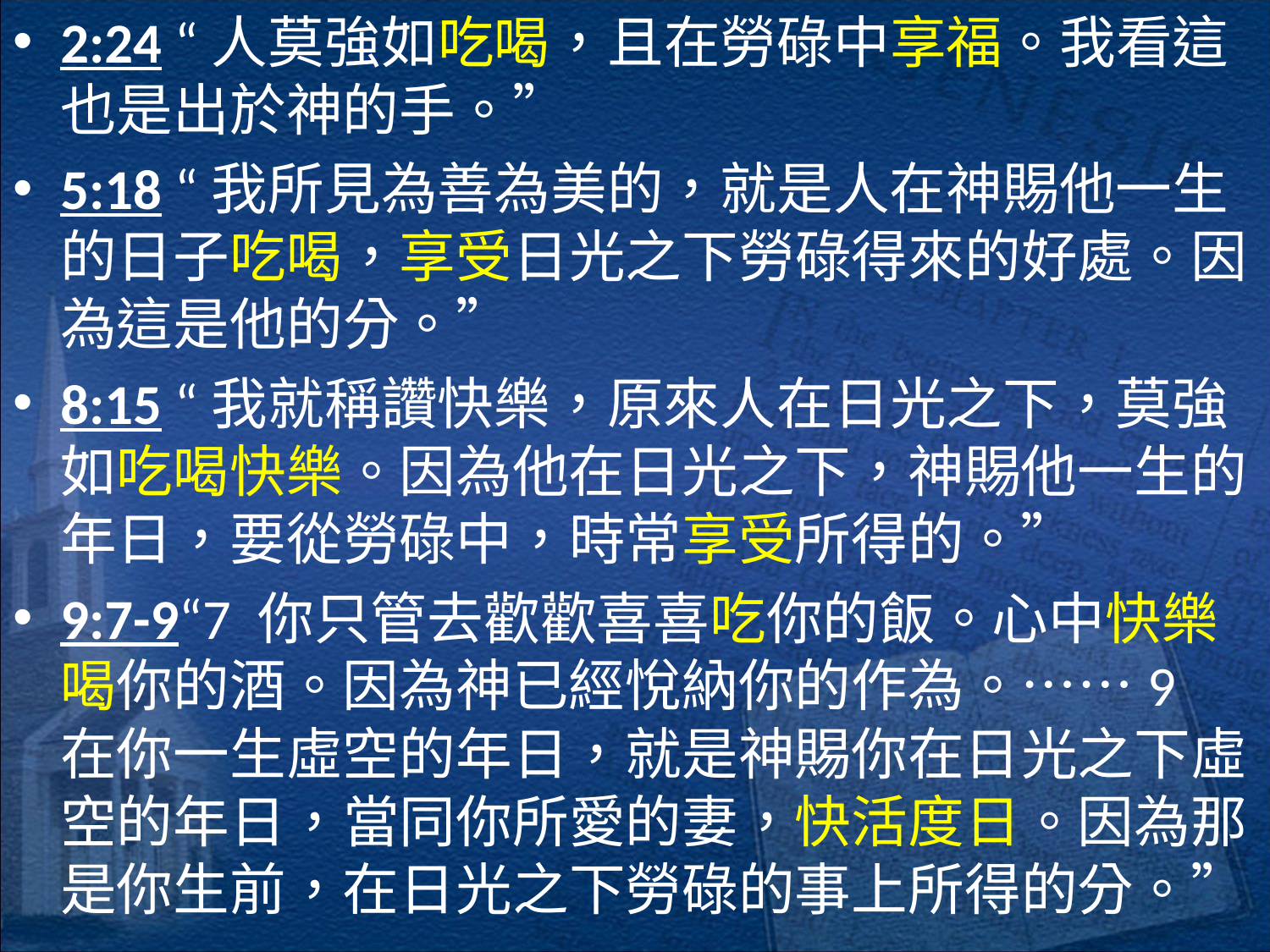

2:24 “人莫強如吃喝，且在勞碌中享福。我看這也是出於神的手。”
5:18 “我所見為善為美的，就是人在神賜他一生的日子吃喝，享受日光之下勞碌得來的好處。因為這是他的分。”
8:15 “我就稱讚快樂，原來人在日光之下，莫強如吃喝快樂。因為他在日光之下，神賜他一生的年日，要從勞碌中，時常享受所得的。”
9:7-9“7 你只管去歡歡喜喜吃你的飯。心中快樂喝你的酒。因為神已經悅納你的作為。……9 在你一生虛空的年日，就是神賜你在日光之下虛空的年日，當同你所愛的妻，快活度日。因為那是你生前，在日光之下勞碌的事上所得的分。”